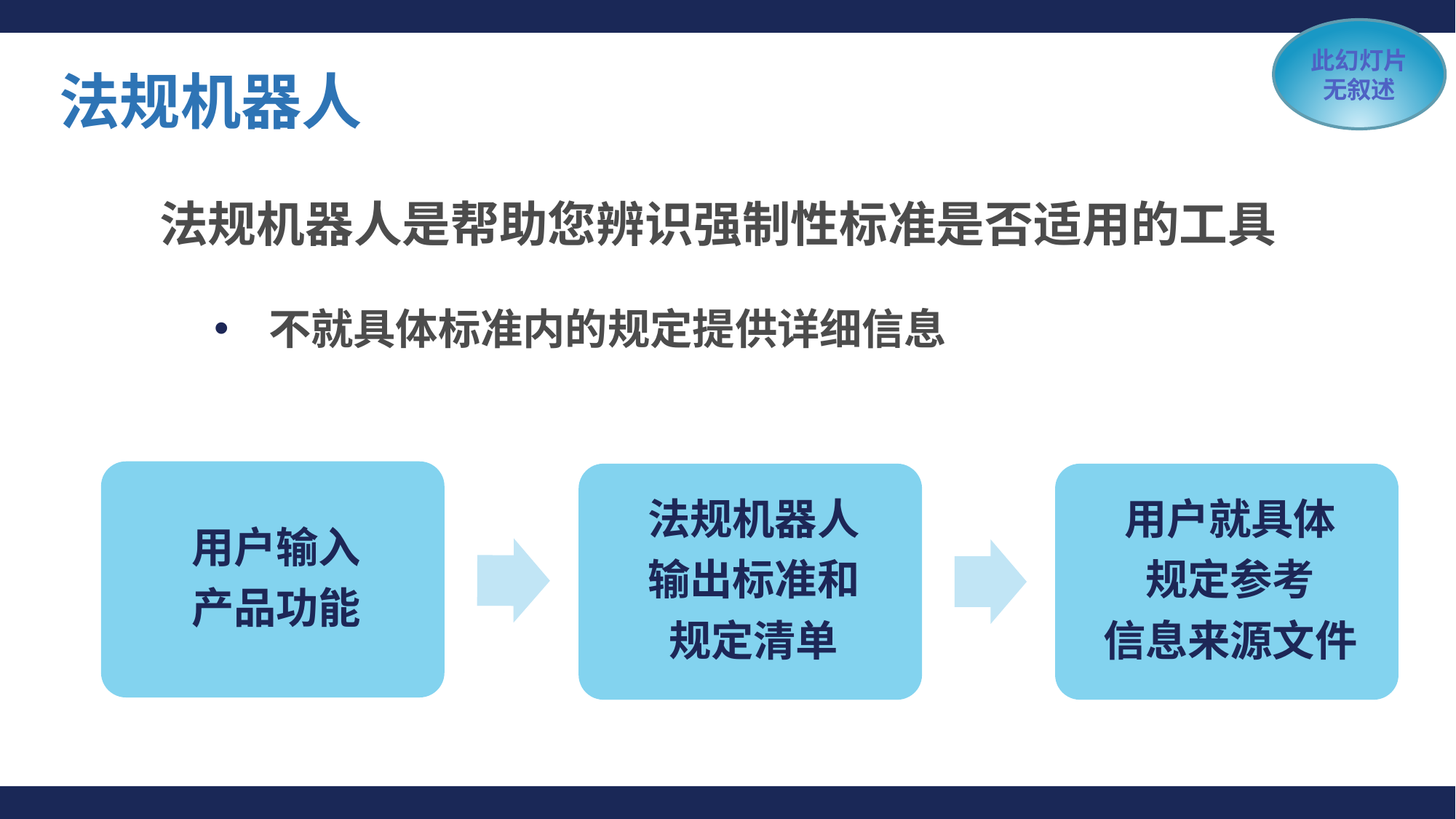

此幻灯片无叙述
# 法规机器人
法规机器人是帮助您辨识强制性标准是否适用的工具

不就具体标准内的规定提供详细信息

用户输入
产品功能

法规机器人
输出标准和
规定清单

用户就具体
规定参考
信息来源文件